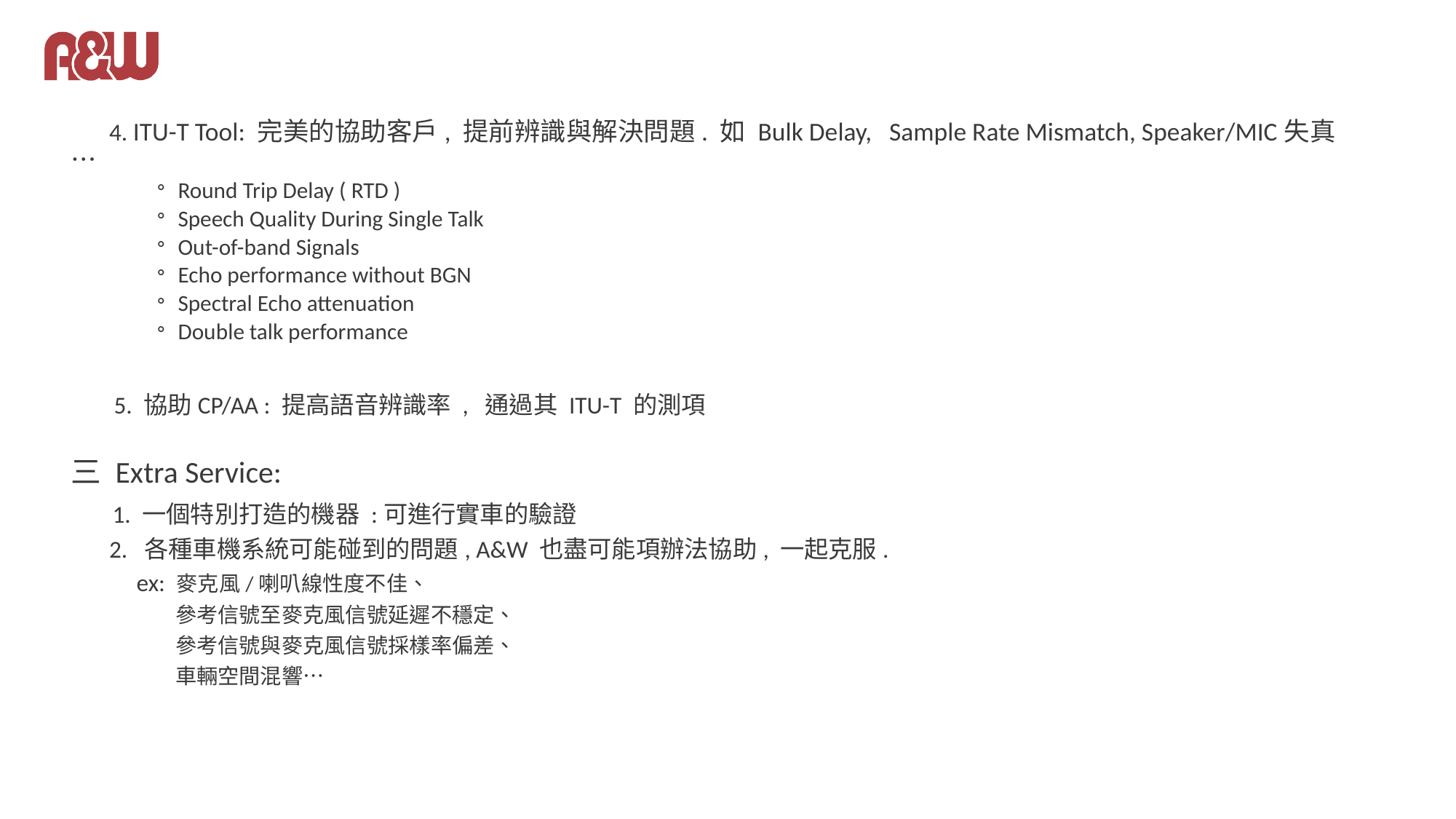

#
       4. ITU-T Tool: 完美的協助客戶, 提前辨識與解決問題. 如 Bulk Delay,   Sample Rate Mismatch, Speaker/MIC失真…
Round Trip Delay ( RTD )
Speech Quality During Single Talk
Out-of-band Signals
Echo performance without BGN
Spectral Echo attenuation
Double talk performance

5. 協助CP/AA : 提高語音辨識率 ,  通過其 ITU-T 的測項

三 Extra Service:
      1. 一個特別打造的機器 :可進行實車的驗證
       2.  各種車機系統可能碰到的問題, A&W 也盡可能項辦法協助, 一起克服.
            ex: 麥克風/喇叭線性度不佳、
                     參考信號至麥克風信號延遲不穩定、
                     參考信號與麥克風信號採樣率偏差、
                     車輛空間混響…